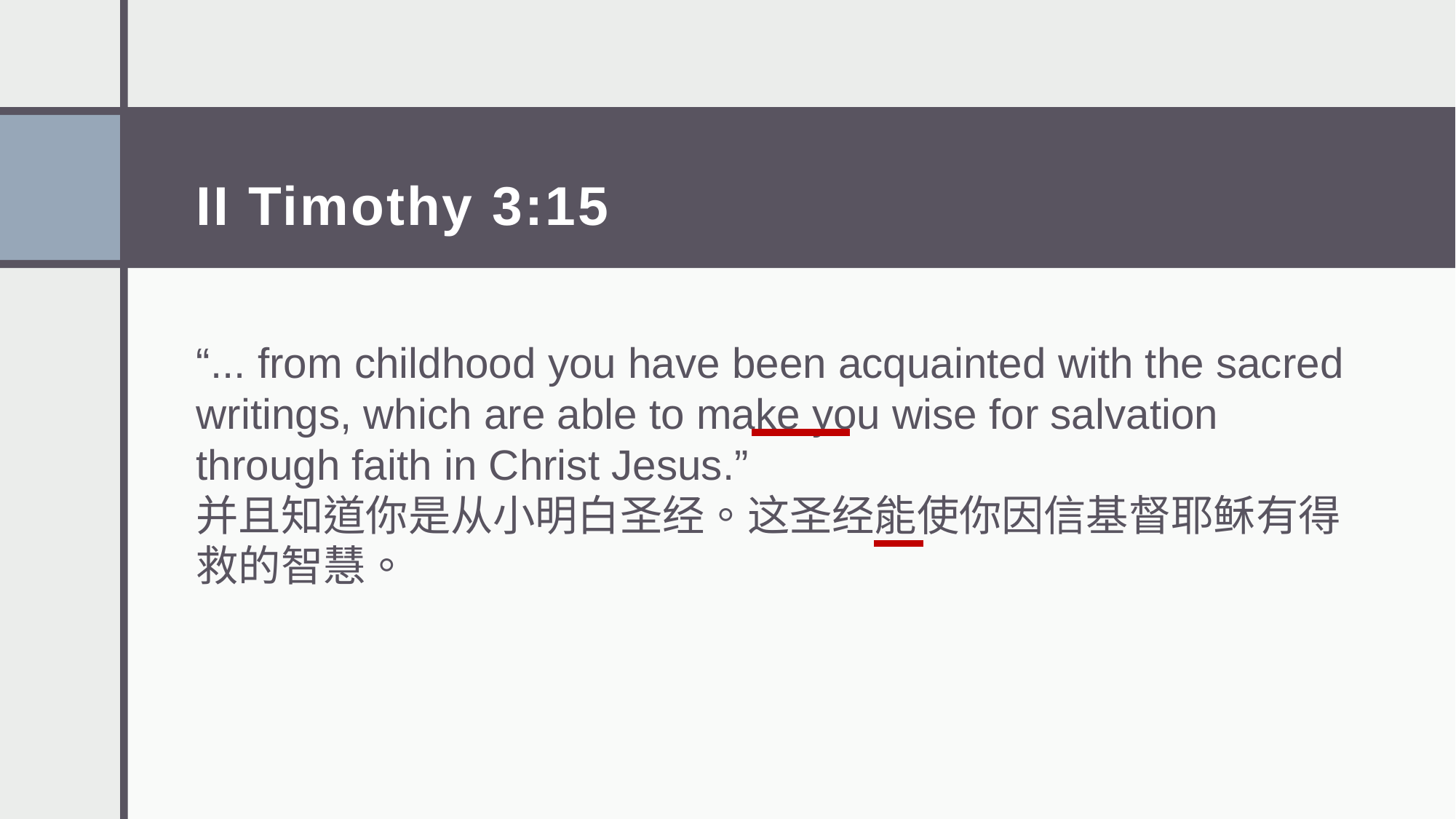

# II Timothy 3:15
“... from childhood you have been acquainted with the sacred writings, which are able to make you wise for salvation through faith in Christ Jesus.”
并且知道你是从小明白圣经。这圣经能使你因信基督耶稣有得救的智慧。